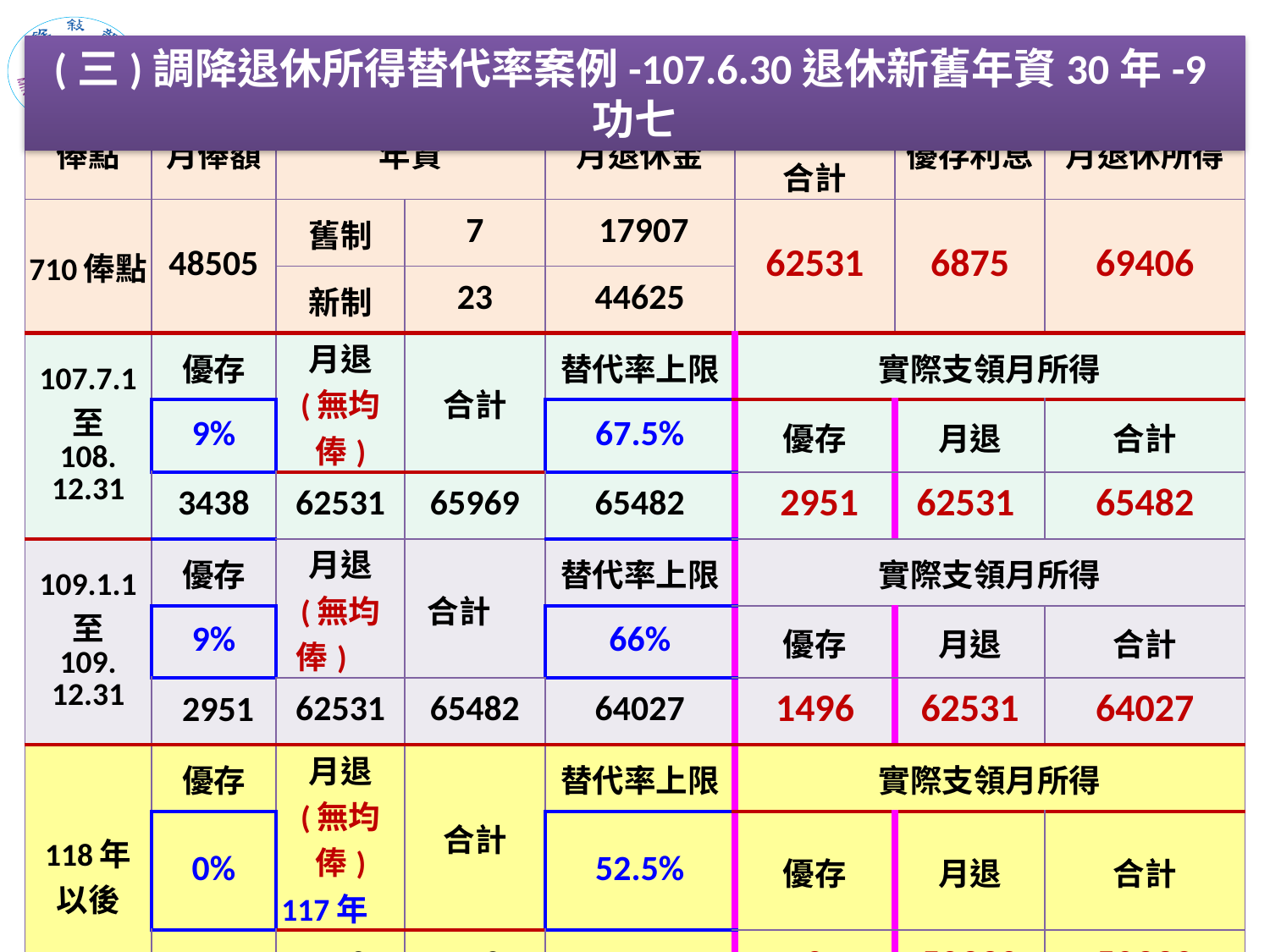

(三)調降退休所得替代率案例-107.6.30退休新舊年資30年-9功七
| 俸點 | 月俸額 | 年資 |  | 月退休金 | 月退休金合計 | 優存利息 | 月退休所得 |
| --- | --- | --- | --- | --- | --- | --- | --- |
| 710俸點 | 48505 | 舊制 | 7 | 17907 | 62531 | 6875 | 69406 |
|  |  | 新制 | 23 | 44625 |  |  |  |
| 107.7.1 至 108. 12.31 | 優存 | 月退 (無均俸) | 合計 | 替代率上限 | 實際支領月所得 |  |  |
|  | 9% |  |  | 67.5% | 優存 | 月退 | 合計 |
|  | 3438 | 62531 | 65969 | 65482 | 2951 | 62531 | 65482 |
| 109.1.1 至 109. 12.31 | 優存 | 月退 (無均俸) | 合計 | 替代率上限 | 實際支領月所得 |  |  |
|  | 9% |  |  | 66% | 優存 | 月退 | 合計 |
|  | 2951 | 62531 | 65482 | 64027 | 1496 | 62531 | 64027 |
| 118年 以後 | 優存 | 月退 (無均俸) 117年 | 合計 | 替代率上限 | 實際支領月所得 |  |  |
|  | 0% |  |  | 52.5% | 優存 | 月退 | 合計 |
|  | 0 | 52385 | 52385 | 50930 | 0 | 50930 | 50930 |
76